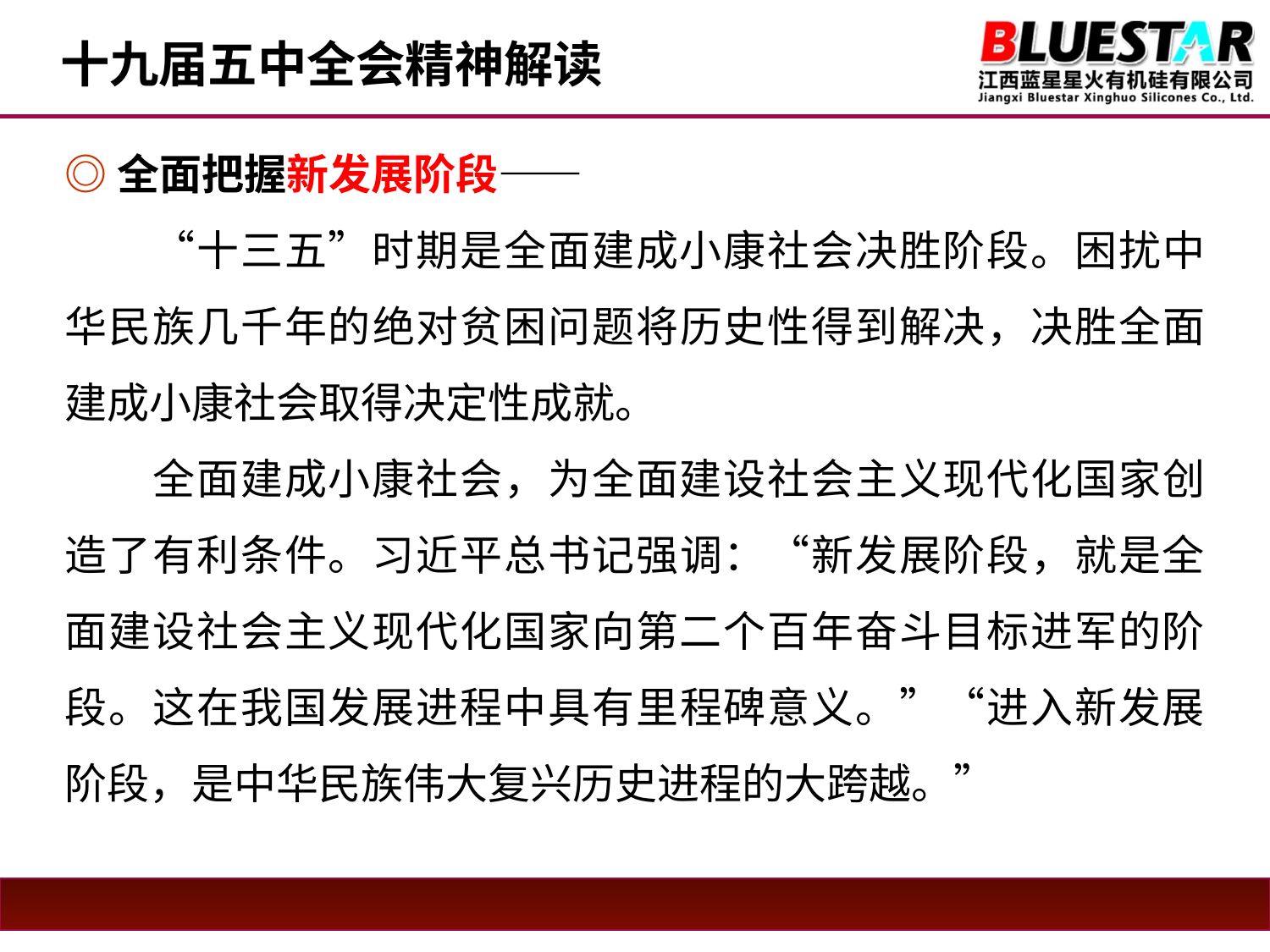

十九届五中全会精神解读
◎全面把握新发展阶段——
　　“十三五”时期是全面建成小康社会决胜阶段。困扰中华民族几千年的绝对贫困问题将历史性得到解决，决胜全面建成小康社会取得决定性成就。
　　全面建成小康社会，为全面建设社会主义现代化国家创造了有利条件。习近平总书记强调：“新发展阶段，就是全面建设社会主义现代化国家向第二个百年奋斗目标进军的阶段。这在我国发展进程中具有里程碑意义。”“进入新发展阶段，是中华民族伟大复兴历史进程的大跨越。”